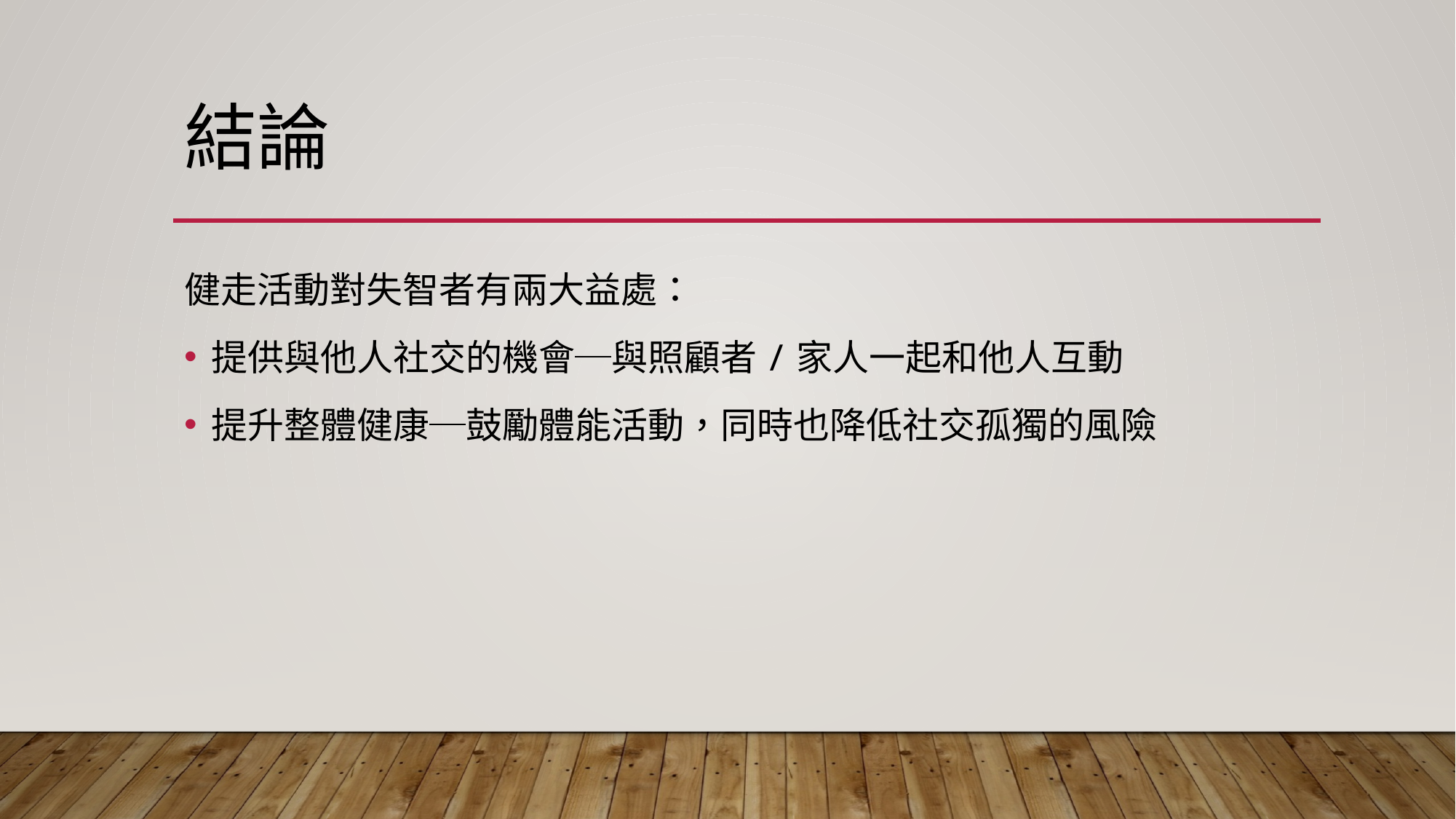

# 結論
健走活動對失智者有兩大益處：
提供與他人社交的機會─與照顧者/家人一起和他人互動
提升整體健康─鼓勵體能活動，同時也降低社交孤獨的風險